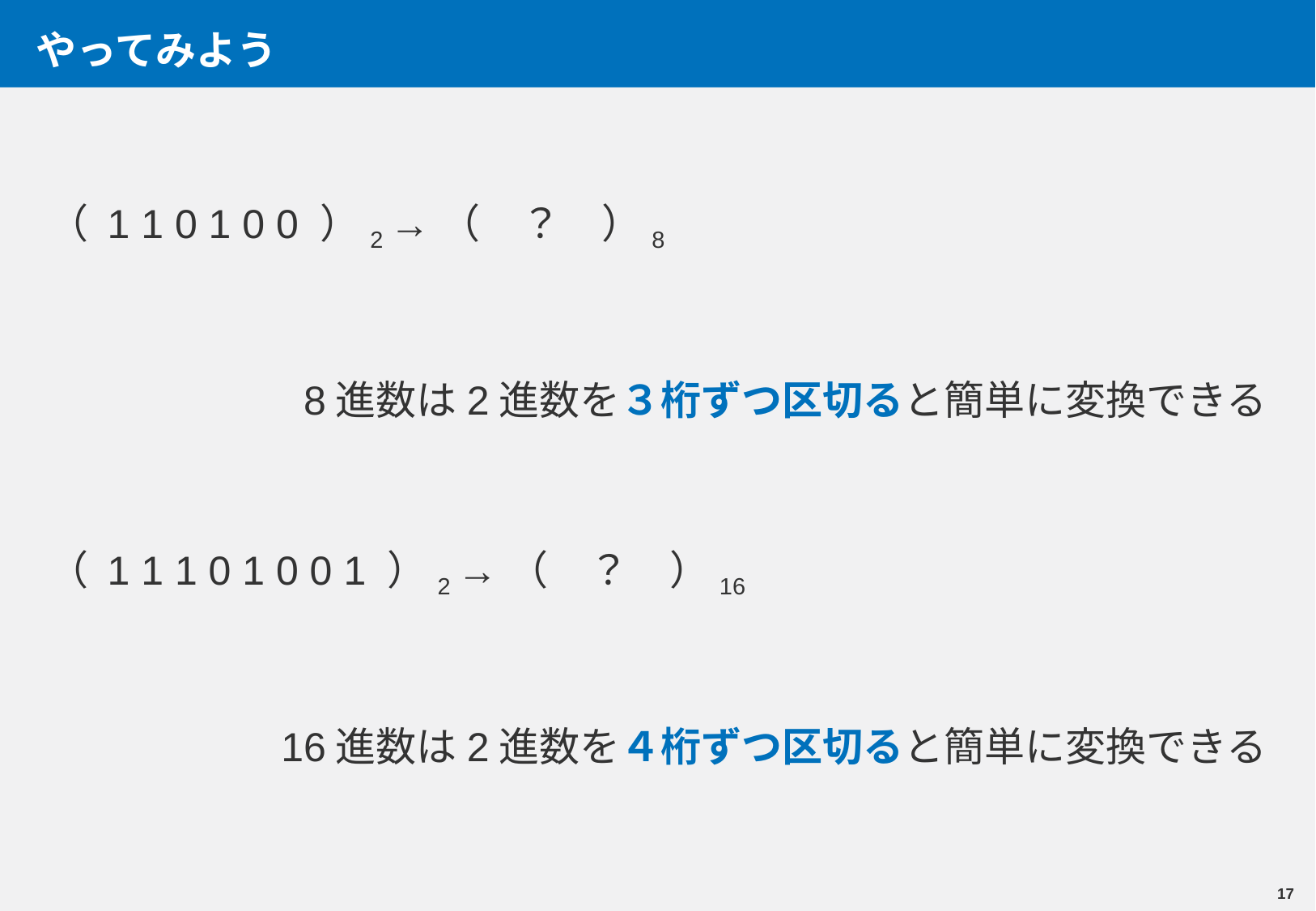

# やってみよう

（ 1 1 0 1 0 0 ）2 →（　？　）8

8進数は2進数を３桁ずつ区切ると簡単に変換できる

（ 1 1 1 0 1 0 0 1 ）2 →（　？　）16

16進数は2進数を４桁ずつ区切ると簡単に変換できる

17